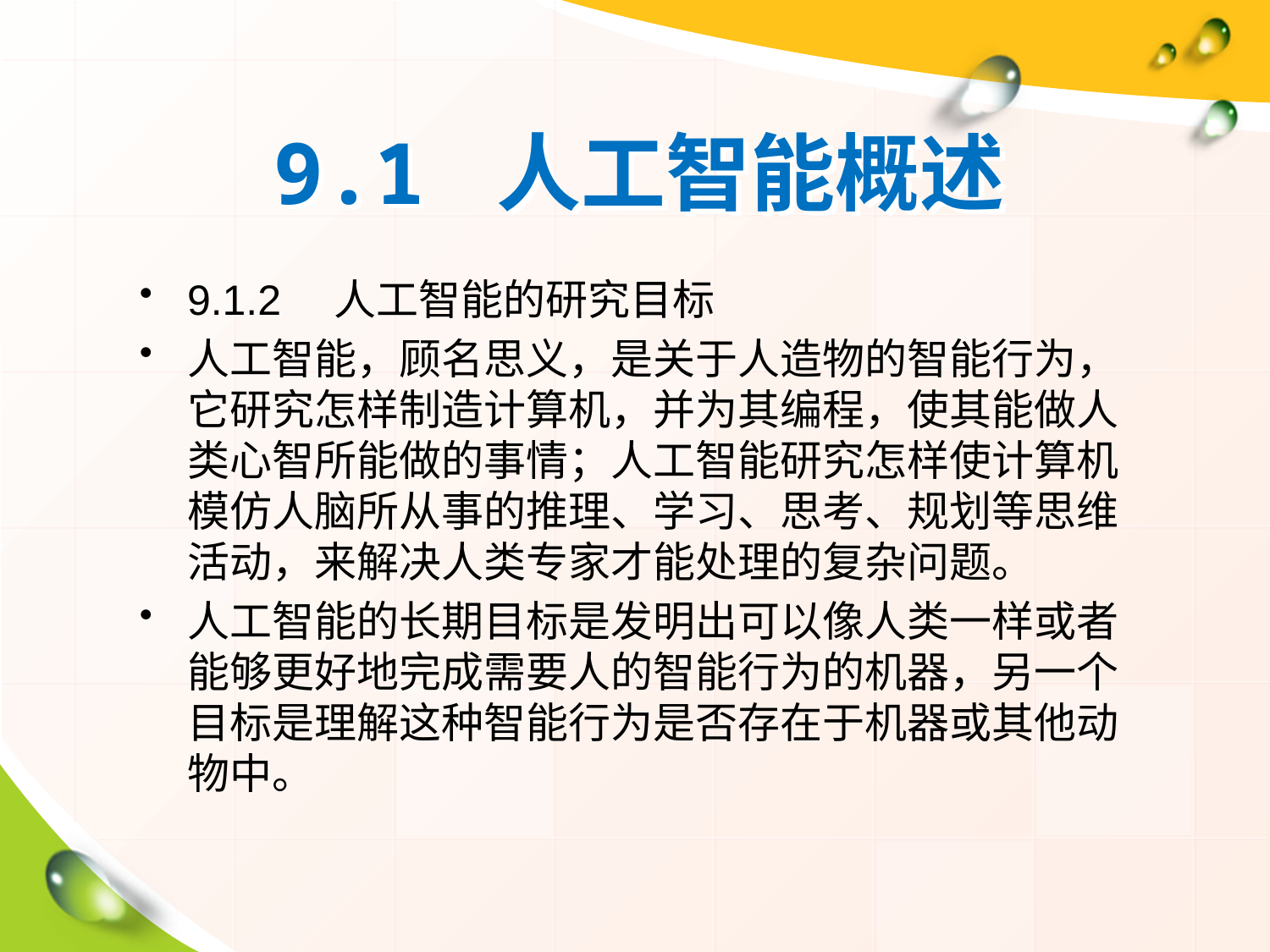

# 9.1 人工智能概述
9.1.2 人工智能的研究目标
人工智能，顾名思义，是关于人造物的智能行为，它研究怎样制造计算机，并为其编程，使其能做人类心智所能做的事情；人工智能研究怎样使计算机模仿人脑所从事的推理、学习、思考、规划等思维活动，来解决人类专家才能处理的复杂问题。
人工智能的长期目标是发明出可以像人类一样或者能够更好地完成需要人的智能行为的机器，另一个目标是理解这种智能行为是否存在于机器或其他动物中。